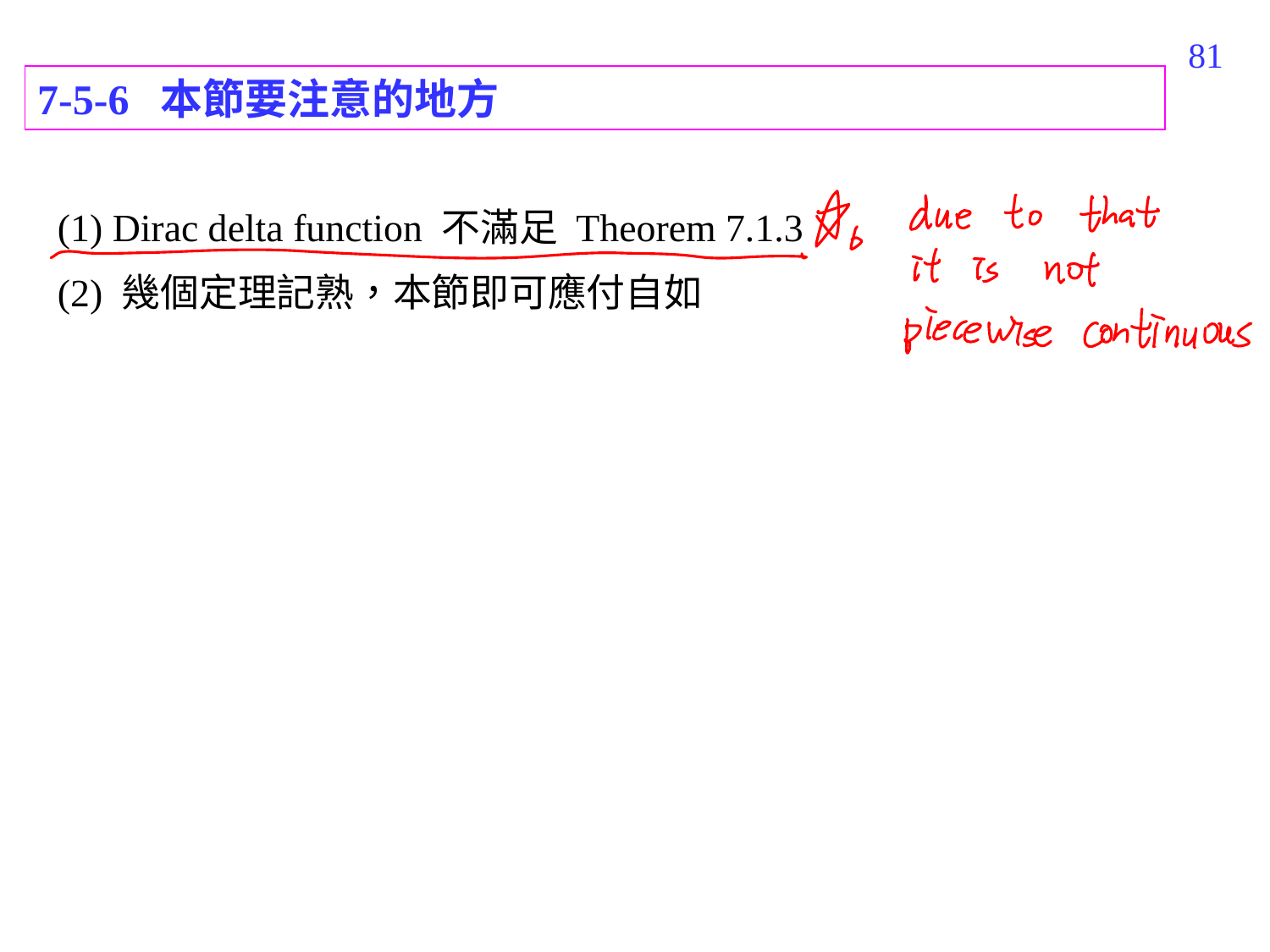

81
7-5-6  本節要注意的地方
(1) Dirac delta function 不滿足 Theorem 7.1.3
(2) 幾個定理記熟，本節即可應付自如